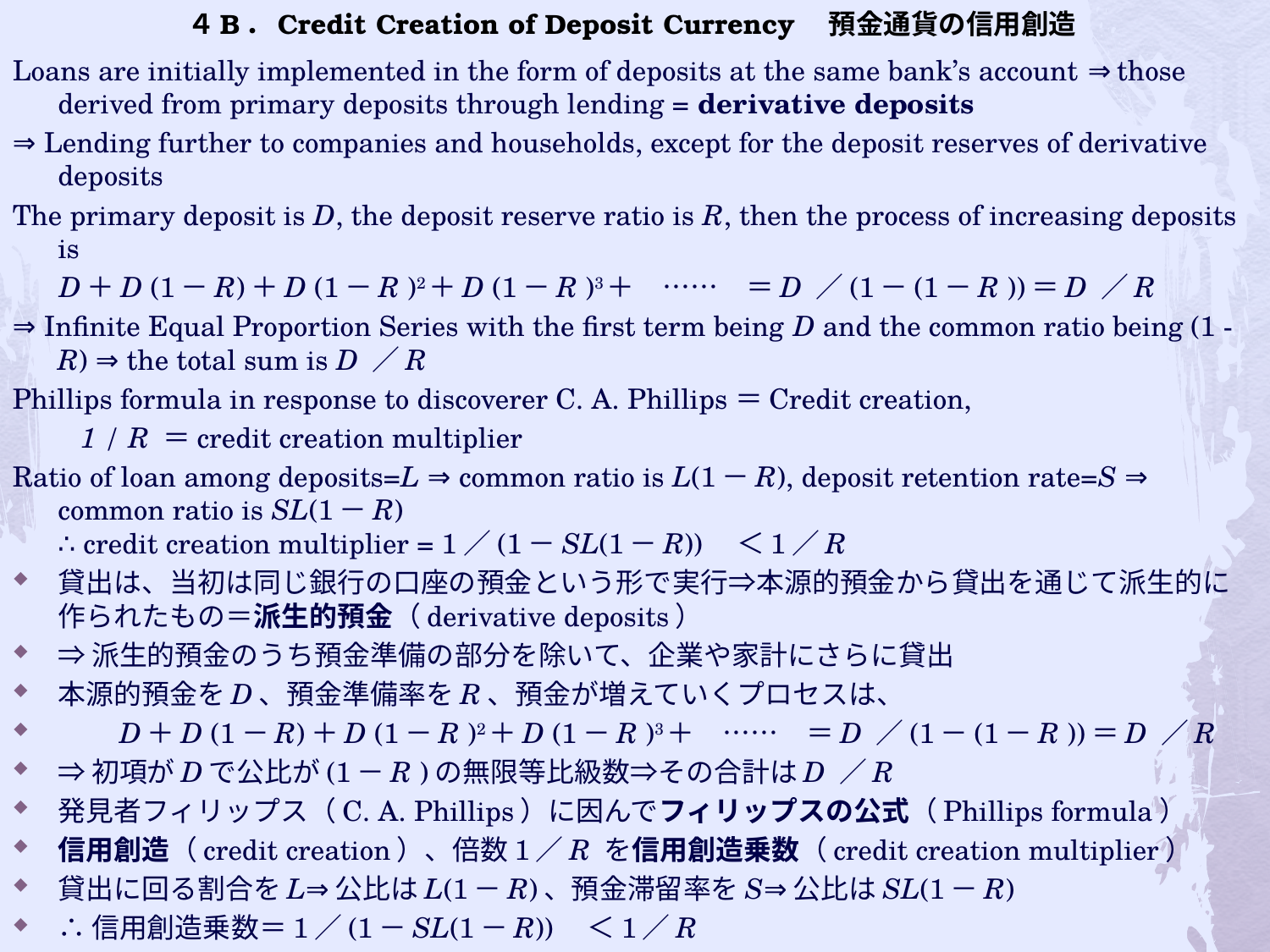

# ４B．Credit Creation of Deposit Currency   預金通貨の信用創造
Loans are initially implemented in the form of deposits at the same bank’s account ⇒ those derived from primary deposits through lending = derivative deposits
⇒ Lending further to companies and households, except for the deposit reserves of derivative deposits
The primary deposit is D, the deposit reserve ratio is R, then the process of increasing deposits is
      D＋D (1－R)＋D (1－R )2＋D (1－R )3＋　……　＝D ／(1－(1－R ))＝D ／R
⇒ Infinite Equal Proportion Series with the first term being D and the common ratio being (1 - R) ⇒ the total sum is D ／R
Phillips formula in response to discoverer C. A. Phillips＝Credit creation,
　　 1 / R ＝credit creation multiplier
Ratio of loan among deposits=L ⇒ common ratio is L(1－R), deposit retention rate=S ⇒ common ratio is SL(1－R)
∴ credit creation multiplier = 1／(1－SL(1－R))　＜1／R
貸出は、当初は同じ銀行の口座の預金という形で実行⇒本源的預金から貸出を通じて派生的に作られたもの＝派生的預金（derivative deposits）
⇒派生的預金のうち預金準備の部分を除いて、企業や家計にさらに貸出
本源的預金をD、預金準備率をR、預金が増えていくプロセスは、
　　D＋D (1－R)＋D (1－R )2＋D (1－R )3＋　……　＝D ／(1－(1－R ))＝D ／R
⇒初項がDで公比が(1－R )の無限等比級数⇒その合計はD ／R
発見者フィリップス（C. A. Phillips）に因んでフィリップスの公式（Phillips formula）
信用創造（credit creation）、倍数1／R を信用創造乗数（credit creation multiplier）
貸出に回る割合をL⇒公比はL(1－R)、預金滞留率をS⇒公比はSL(1－R)
∴信用創造乗数＝1／(1－SL(1－R))　＜1／R